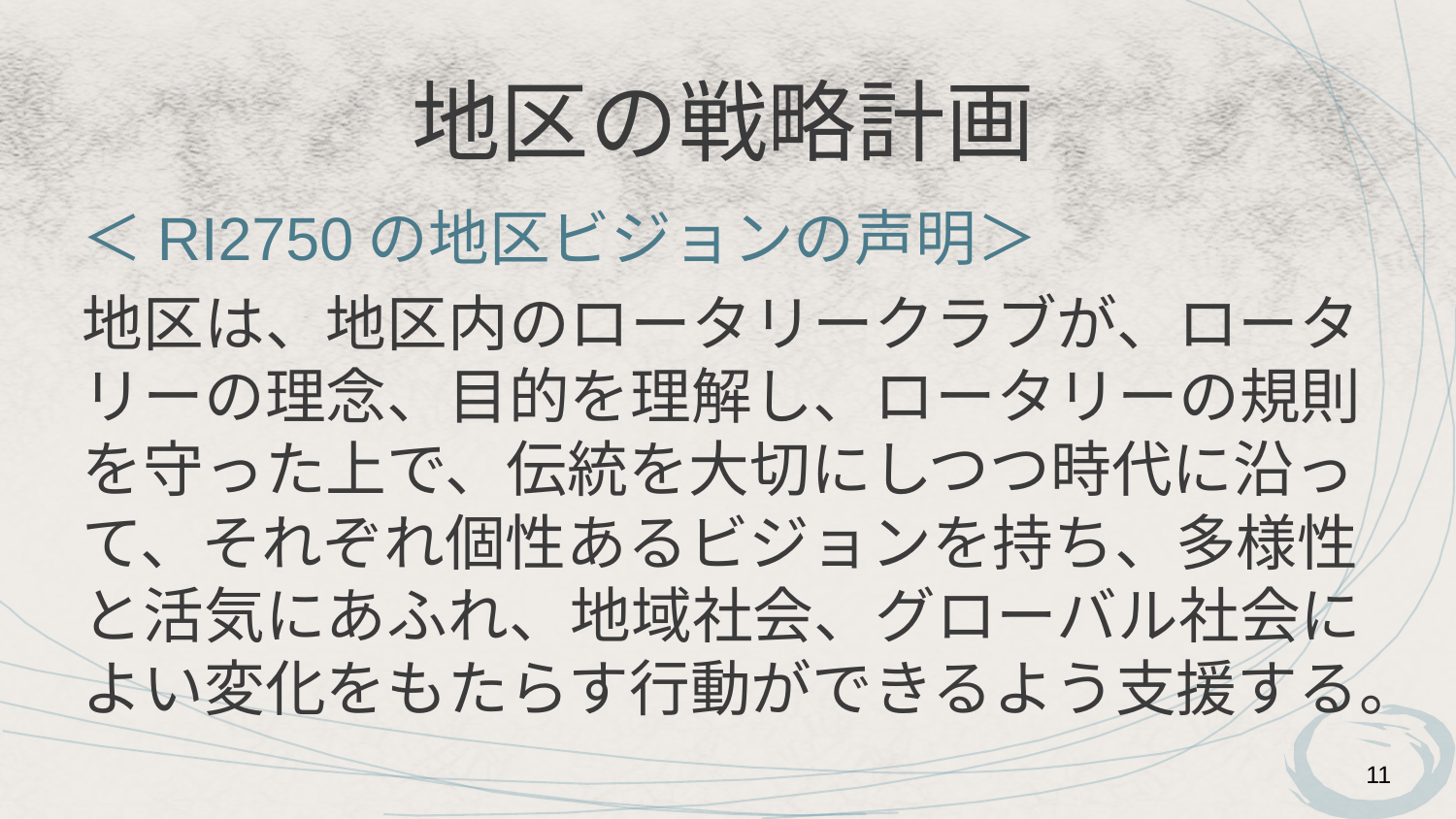

# 地区の戦略計画
＜RI2750の地区ビジョンの声明＞
地区は、地区内のロータリークラブが、ロータリーの理念、目的を理解し、ロータリーの規則を守った上で、伝統を大切にしつつ時代に沿って、それぞれ個性あるビジョンを持ち、多様性と活気にあふれ、地域社会、グローバル社会によい変化をもたらす行動ができるよう支援する。

11